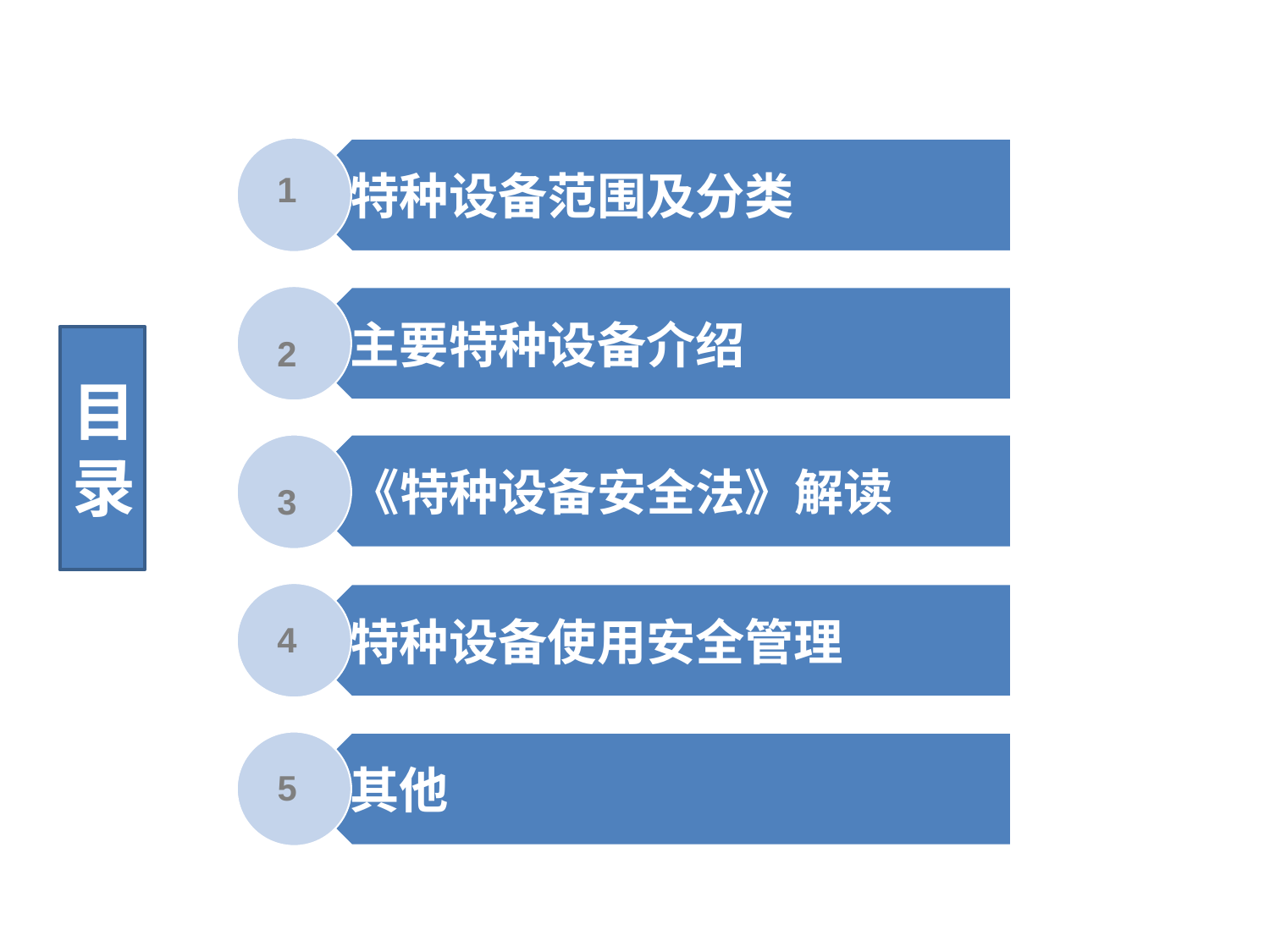

特种设备范围及分类
主要特种设备介绍
《特种设备安全法》解读
特种设备使用安全管理
其他
1
2
目录
3
4
5